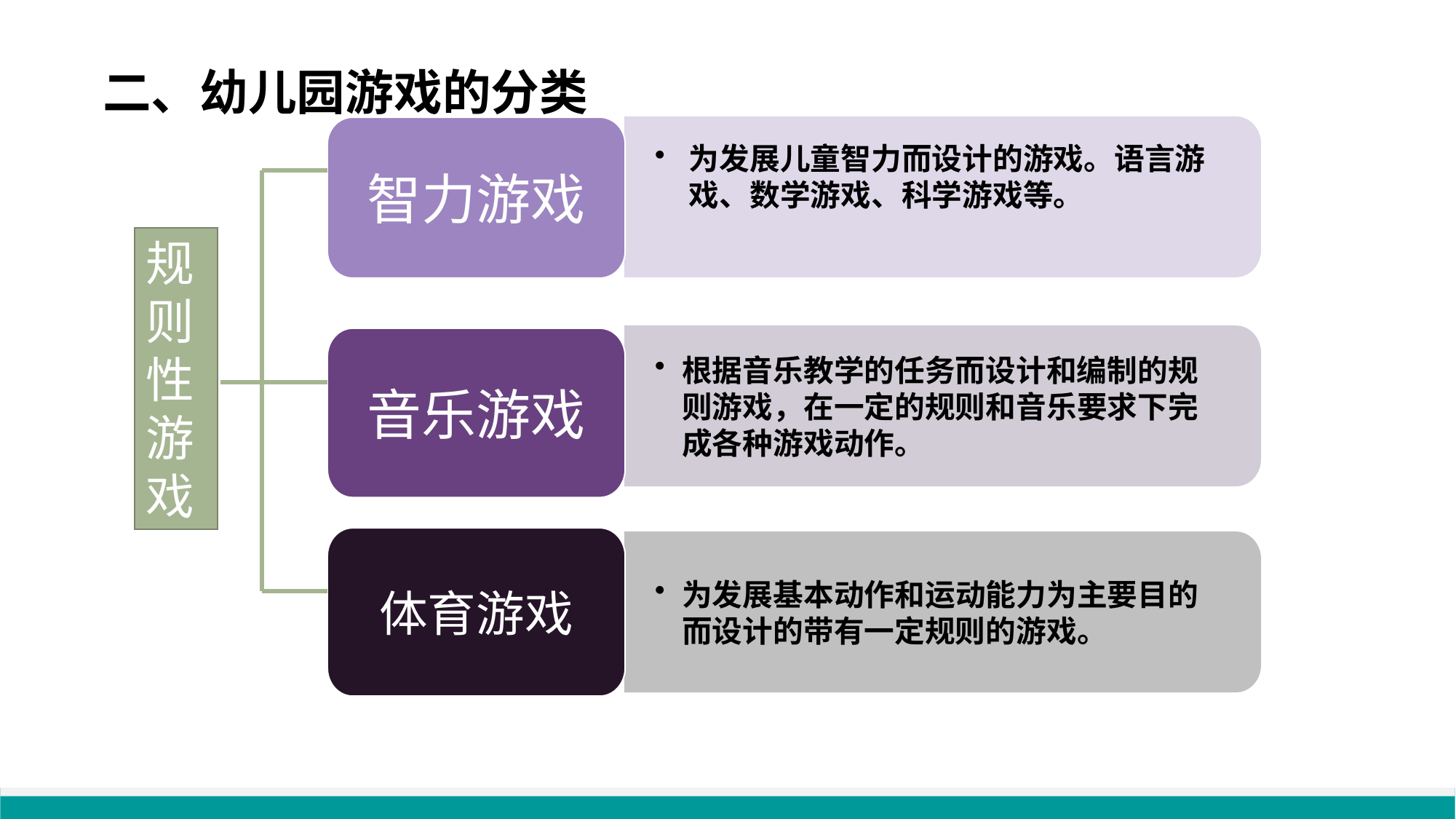

二、幼儿园游戏的分类
新课导
学生练
教师引
智力游戏
为发展儿童智力而设计的游戏。语言游戏、数学游戏、科学游戏等。

规则性游戏
根据音乐教学的任务而设计和编制的规则游戏，在一定的规则和音乐要求下完成各种游戏动作。
音乐游戏
体育游戏
为发展基本动作和运动能力为主要目的而设计的带有一定规则的游戏。
24